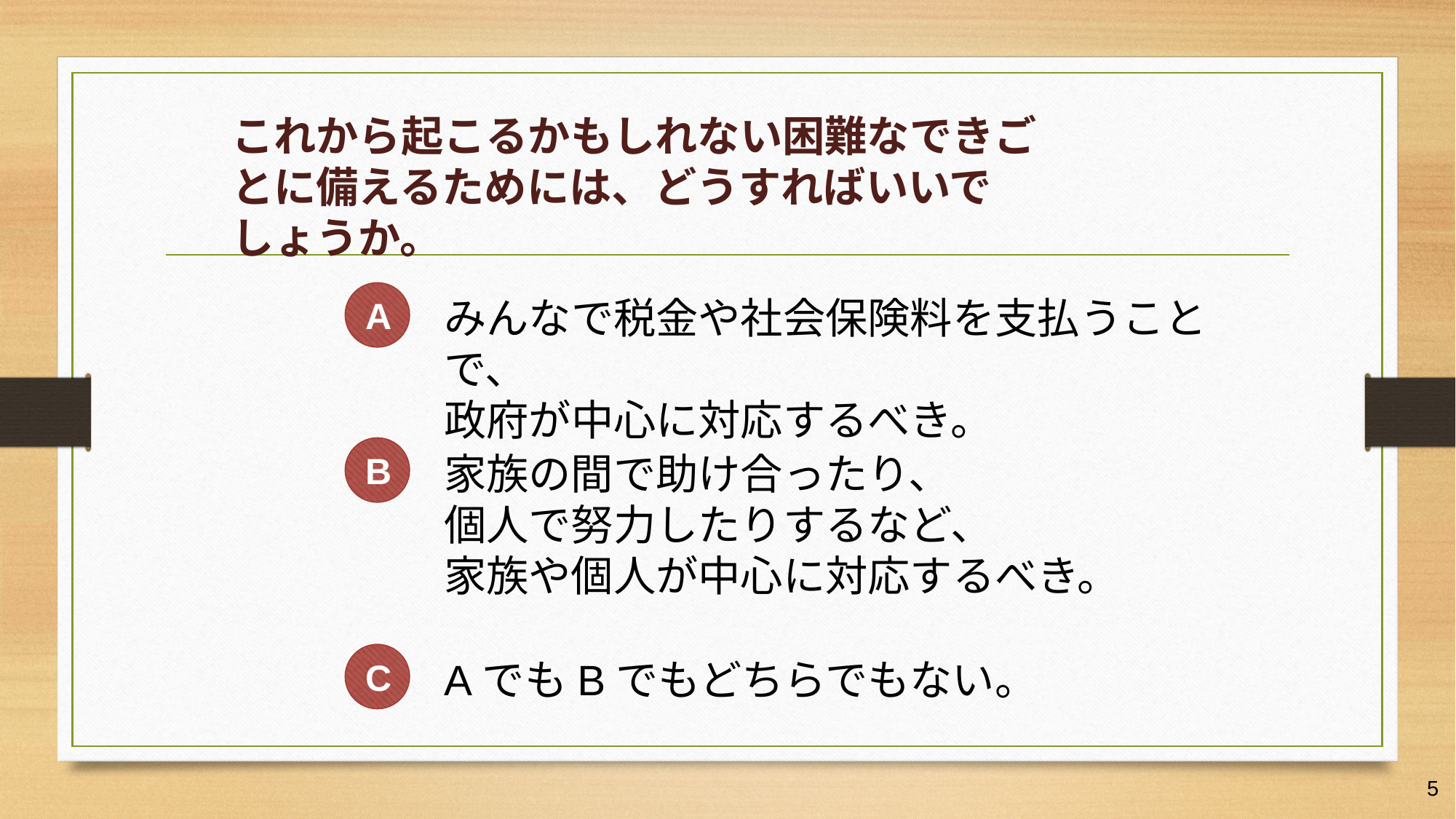

# これから起こるかもしれない困難なできごとに備えるためには、どうすればいいでしょうか。
A
みんなで税金や社会保険料を支払うことで、
政府が中心に対応するべき。
B
家族の間で助け合ったり、
個人で努力したりするなど、
家族や個人が中心に対応するべき。
C
AでもBでもどちらでもない。
5